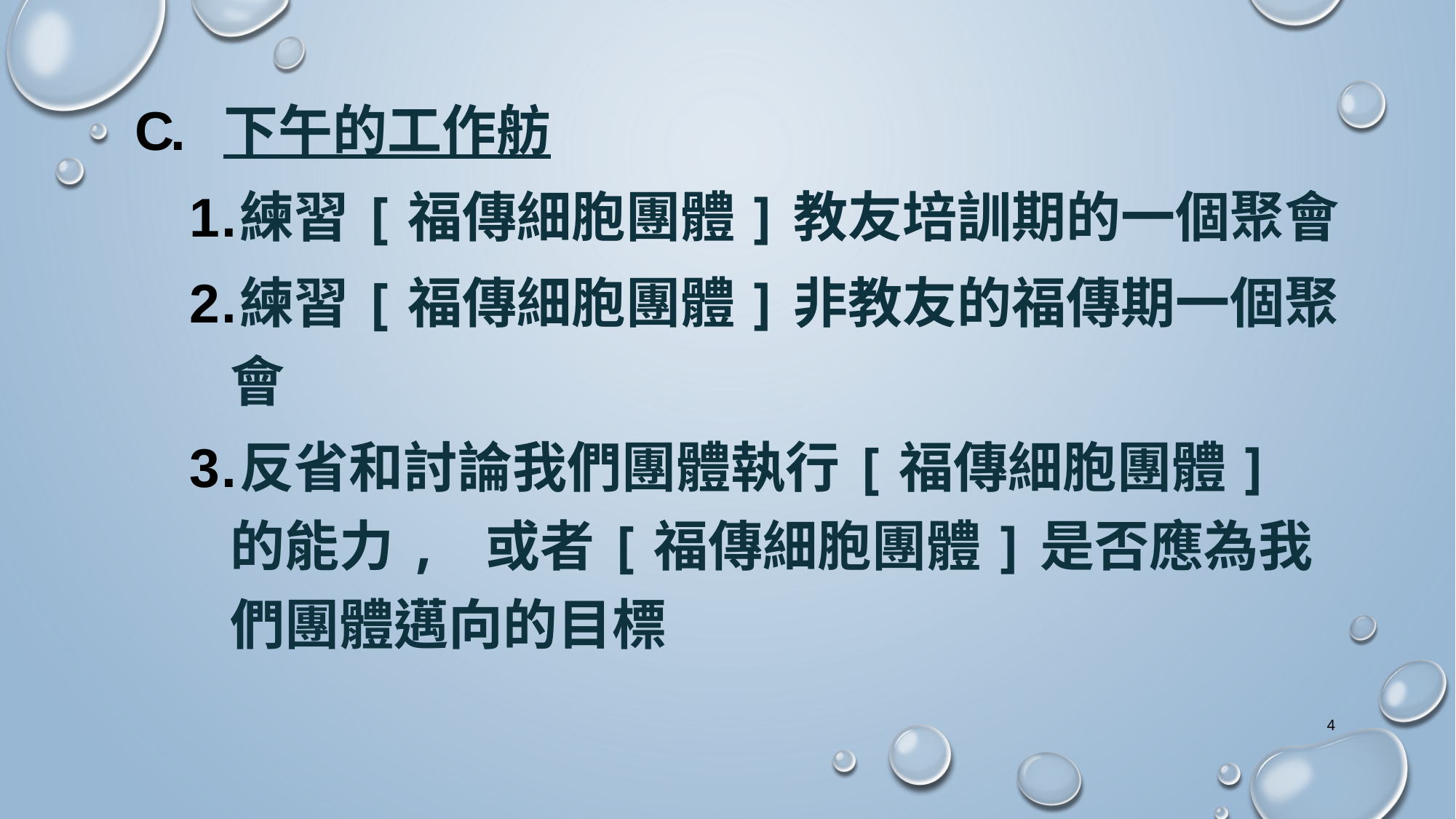

下午的工作舫
練習[福傳細胞團體]教友培訓期的一個聚會
練習[福傳細胞團體]非教友的福傳期一個聚會
反省和討論我們團體執行[福傳細胞團體] 的能力, 或者[福傳細胞團體]是否應為我們團體邁向的目標

4